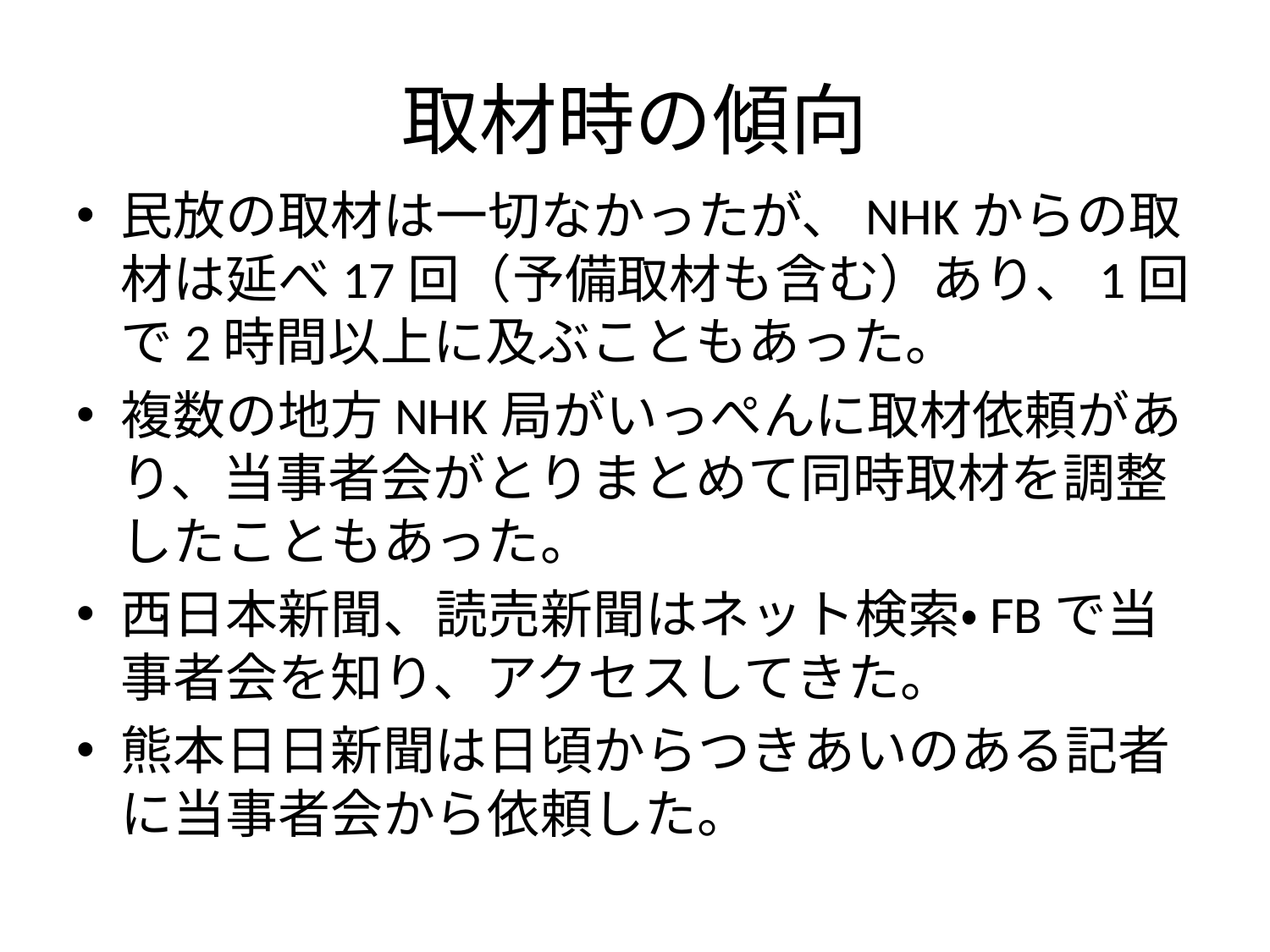

# 取材時の傾向
民放の取材は一切なかったが、NHKからの取材は延べ17回（予備取材も含む）あり、1回で2時間以上に及ぶこともあった。
複数の地方NHK局がいっぺんに取材依頼があり、当事者会がとりまとめて同時取材を調整したこともあった。
西日本新聞、読売新聞はネット検索・FBで当事者会を知り、アクセスしてきた。
熊本日日新聞は日頃からつきあいのある記者に当事者会から依頼した。